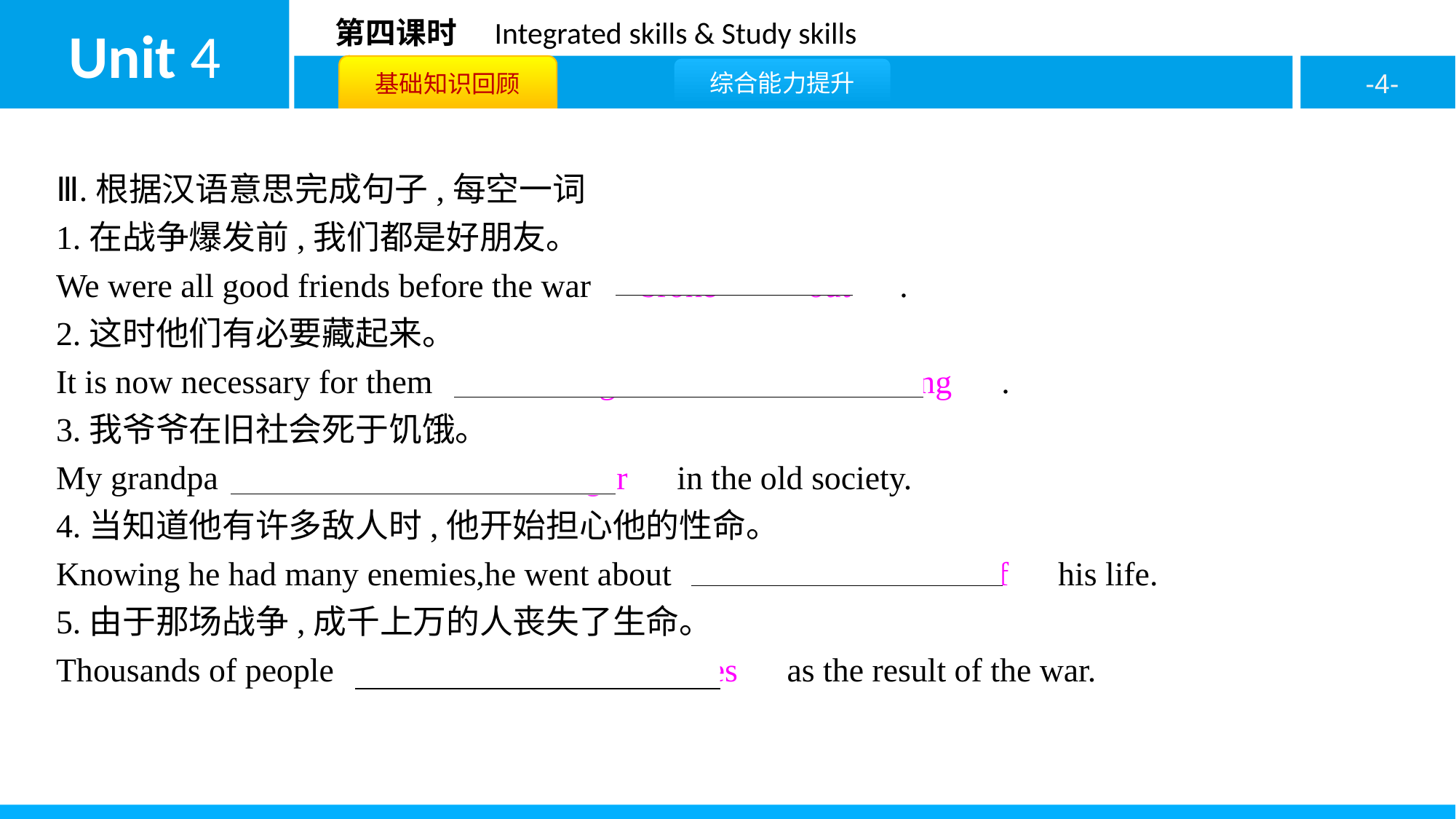

Ⅲ.根据汉语意思完成句子,每空一词
1.在战争爆发前,我们都是好朋友。
We were all good friends before the war　broke　 　out　.
2.这时他们有必要藏起来。
It is now necessary for them　to　 　go　 　into　 　hiding　.
3.我爷爷在旧社会死于饥饿。
My grandpa　died　 　of　 　hunger　in the old society.
4.当知道他有许多敌人时,他开始担心他的性命。
Knowing he had many enemies,he went about　in　 　fear　 　of　his life.
5.由于那场战争,成千上万的人丧失了生命。
Thousands of people　lost　 　their　 　lives　as the result of the war.